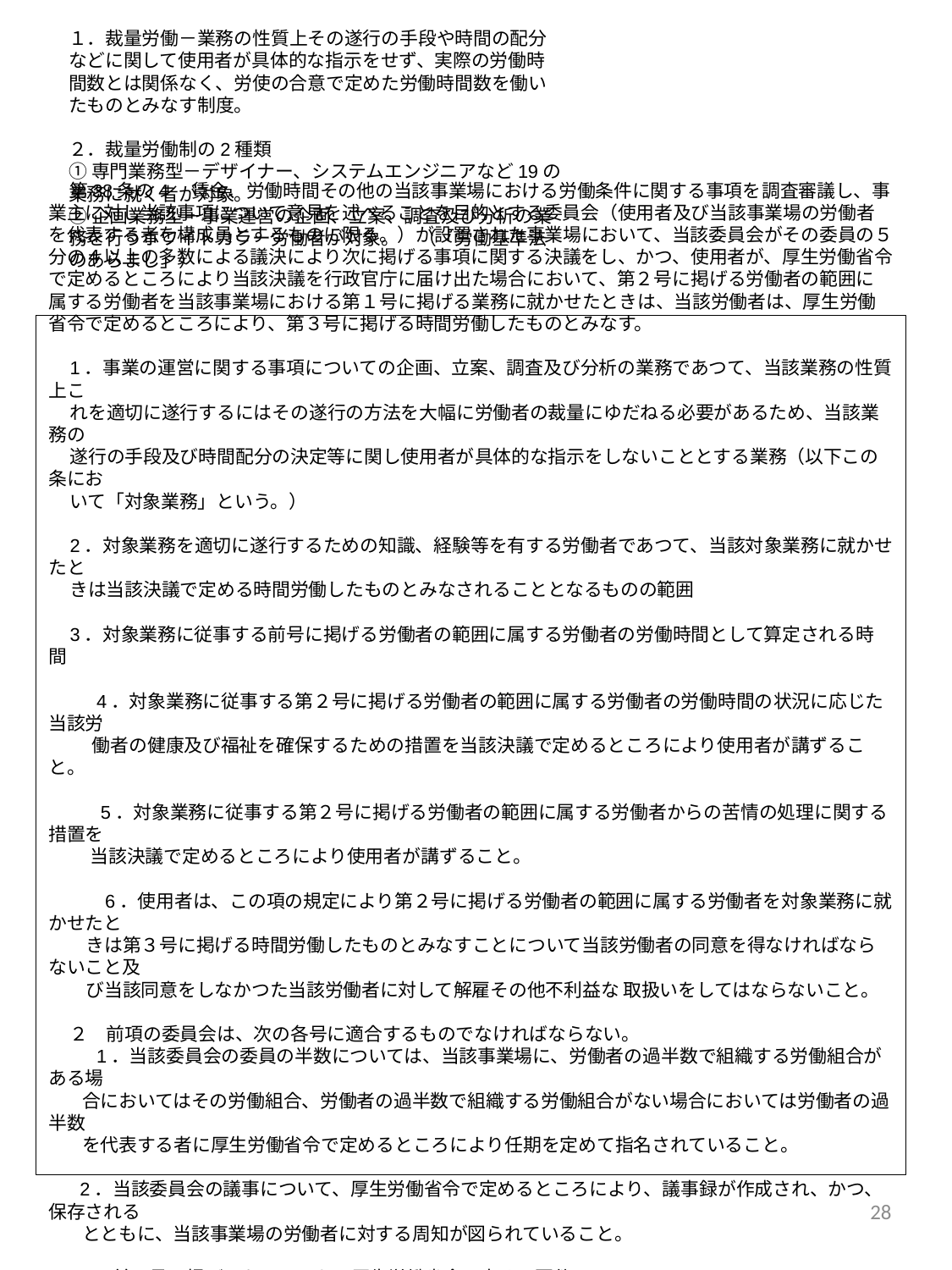

１．裁量労働－業務の性質上その遂行の手段や時間の配分などに関して使用者が具体的な指示をせず、実際の労働時間数とは関係なく、労使の合意で定めた労働時間数を働いたものとみなす制度。

２．裁量労働制の2種類
①専門業務型－デザイナー、システムエンジニアなど19の業務に就く者が対象。
②企画業務型－事業運営の企画、立案、調査及び分析の業務を行うホワイトカラー労働者が対象。　（「労働基準法のあらまし」）

第38条の4　賃金、労働時間その他の当該事業場における労働条件に関する事項を調査審議し、事業主に対し当該事項について意見を述べることを目的とする委員会（使用者及び当該事業場の労働者を代表する者を構成員とするものに限る。）が設置された事業場において、当該委員会がその委員の５分の４以上の多数による議決により次に掲げる事項に関する決議をし、かつ、使用者が、厚生労働省令で定めるところにより当該決議を行政官庁に届け出た場合において、第２号に掲げる労働者の範囲に属する労働者を当該事業場における第１号に掲げる業務に就かせたときは、当該労働者は、厚生労働省令で定めるところにより、第３号に掲げる時間労働したものとみなす。

1．事業の運営に関する事項についての企画、立案、調査及び分析の業務であつて、当該業務の性質上こ
れを適切に遂行するにはその遂行の方法を大幅に労働者の裁量にゆだねる必要があるため、当該業務の
遂行の手段及び時間配分の決定等に関し使用者が具体的な指示をしないこととする業務（以下この条にお
いて「対象業務」という。）

2．対象業務を適切に遂行するための知識、経験等を有する労働者であつて、当該対象業務に就かせたと
きは当該決議で定める時間労働したものとみなされることとなるものの範囲

3．対象業務に従事する前号に掲げる労働者の範囲に属する労働者の労働時間として算定される時間

　 4．対象業務に従事する第２号に掲げる労働者の範囲に属する労働者の労働時間の状況に応じた当該労
　 働者の健康及び福祉を確保するための措置を当該決議で定めるところにより使用者が講ずること。

　  5．対象業務に従事する第２号に掲げる労働者の範囲に属する労働者からの苦情の処理に関する措置を
    当該決議で定めるところにより使用者が講ずること。

  　6．使用者は、この項の規定により第２号に掲げる労働者の範囲に属する労働者を対象業務に就かせたと
   きは第３号に掲げる時間労働したものとみなすことについて当該労働者の同意を得なければならないこと及
   び当該同意をしなかつた当該労働者に対して解雇その他不利益な 取扱いをしてはならないこと。

２　前項の委員会は、次の各号に適合するものでなければならない。
　 1．当該委員会の委員の半数については、当該事業場に、労働者の過半数で組織する労働組合がある場
  合においてはその労働組合、労働者の過半数で組織する労働組合がない場合においては労働者の過半数
  を代表する者に厚生労働省令で定めるところにより任期を定めて指名されていること。

  2．当該委員会の議事について、厚生労働省令で定めるところにより、議事録が作成され、かつ、保存される
  とともに、当該事業場の労働者に対する周知が図られていること。

  3．前２号に掲げるもののほか、厚生労働省令で定める要件

28